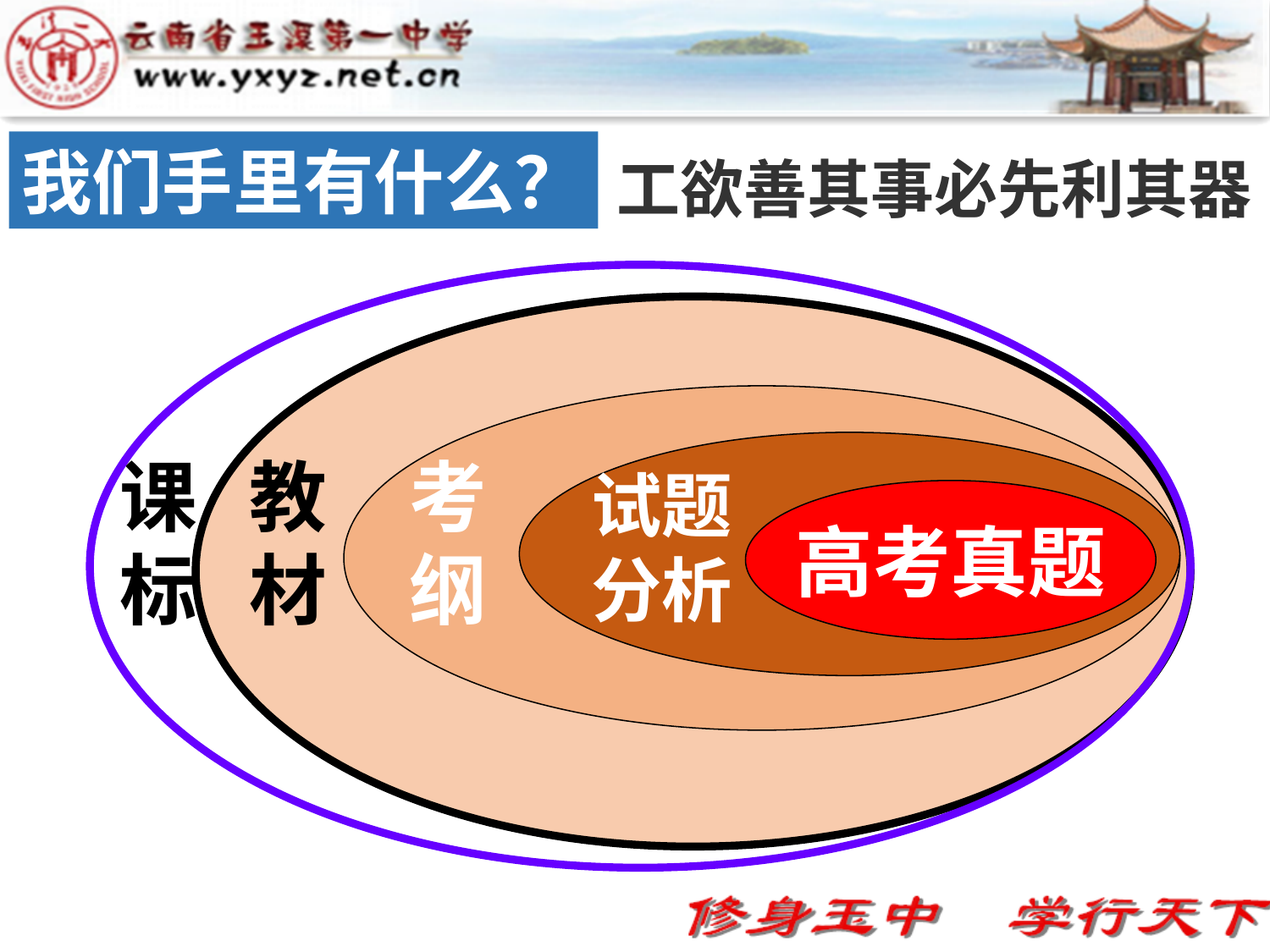

我们手里有什么？
工欲善其事必先利其器

教材
考纲
课标
试题分析
高考真题